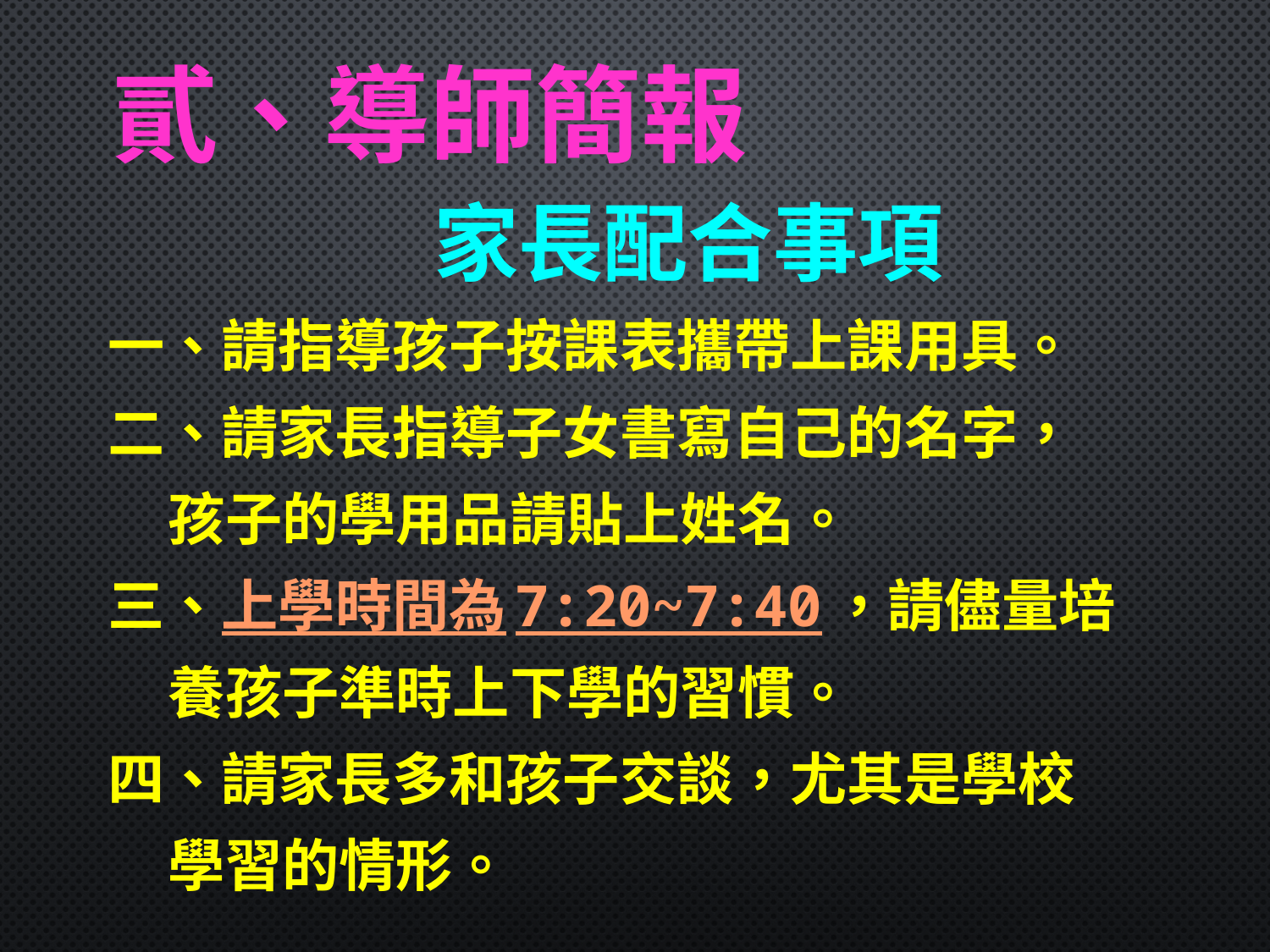

# 貳、導師簡報
  家長配合事項
一、請指導孩子按課表攜帶上課用具。
二、請家長指導子女書寫自己的名字，
    孩子的學用品請貼上姓名。
三、上學時間為7:20~7:40，請儘量培
    養孩子準時上下學的習慣。
四、請家長多和孩子交談，尤其是學校
    學習的情形。